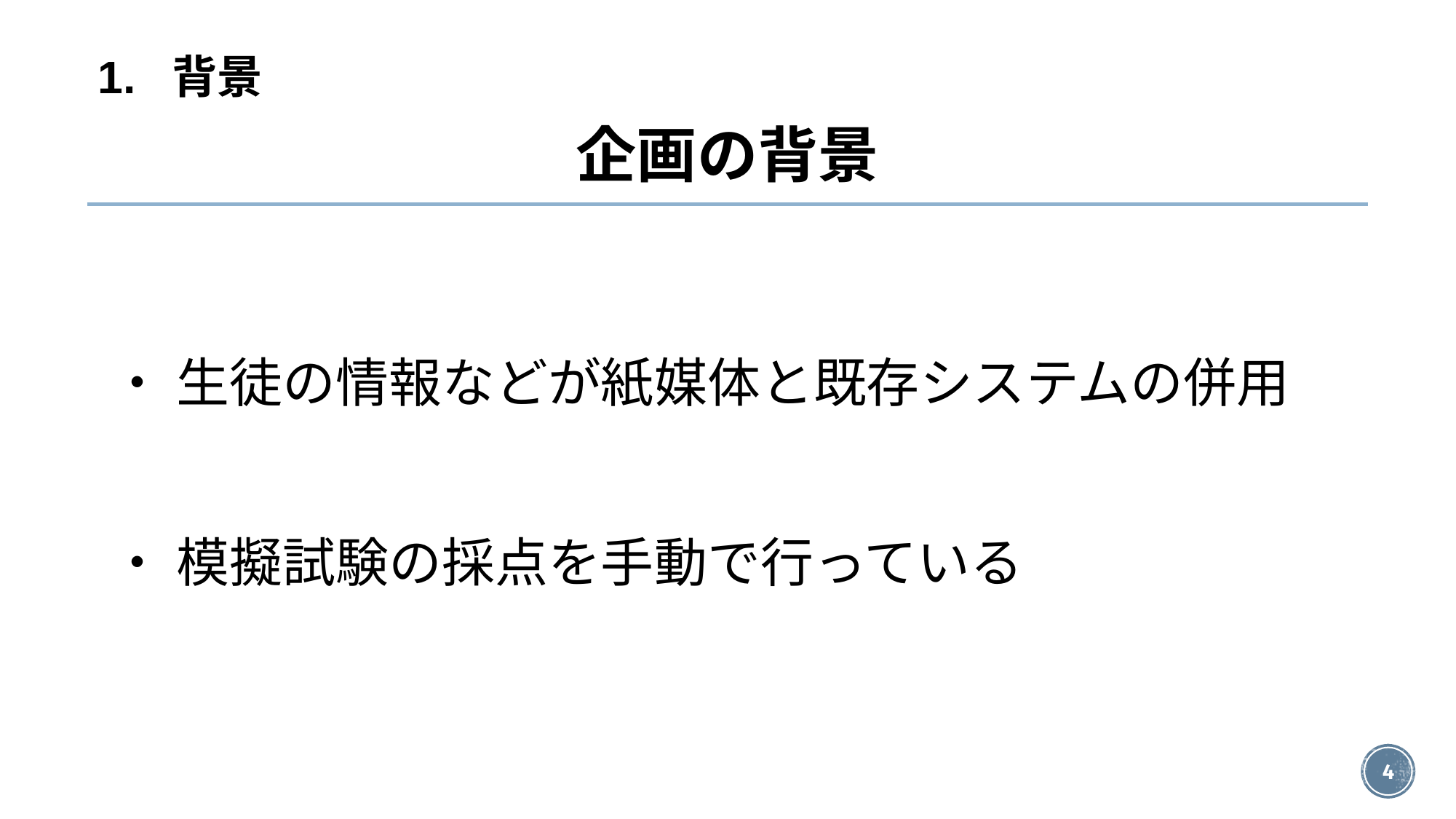

1.  背景
# 企画の背景
・ 生徒の情報などが紙媒体と既存システムの併用

・ 模擬試験の採点を手動で行っている

4